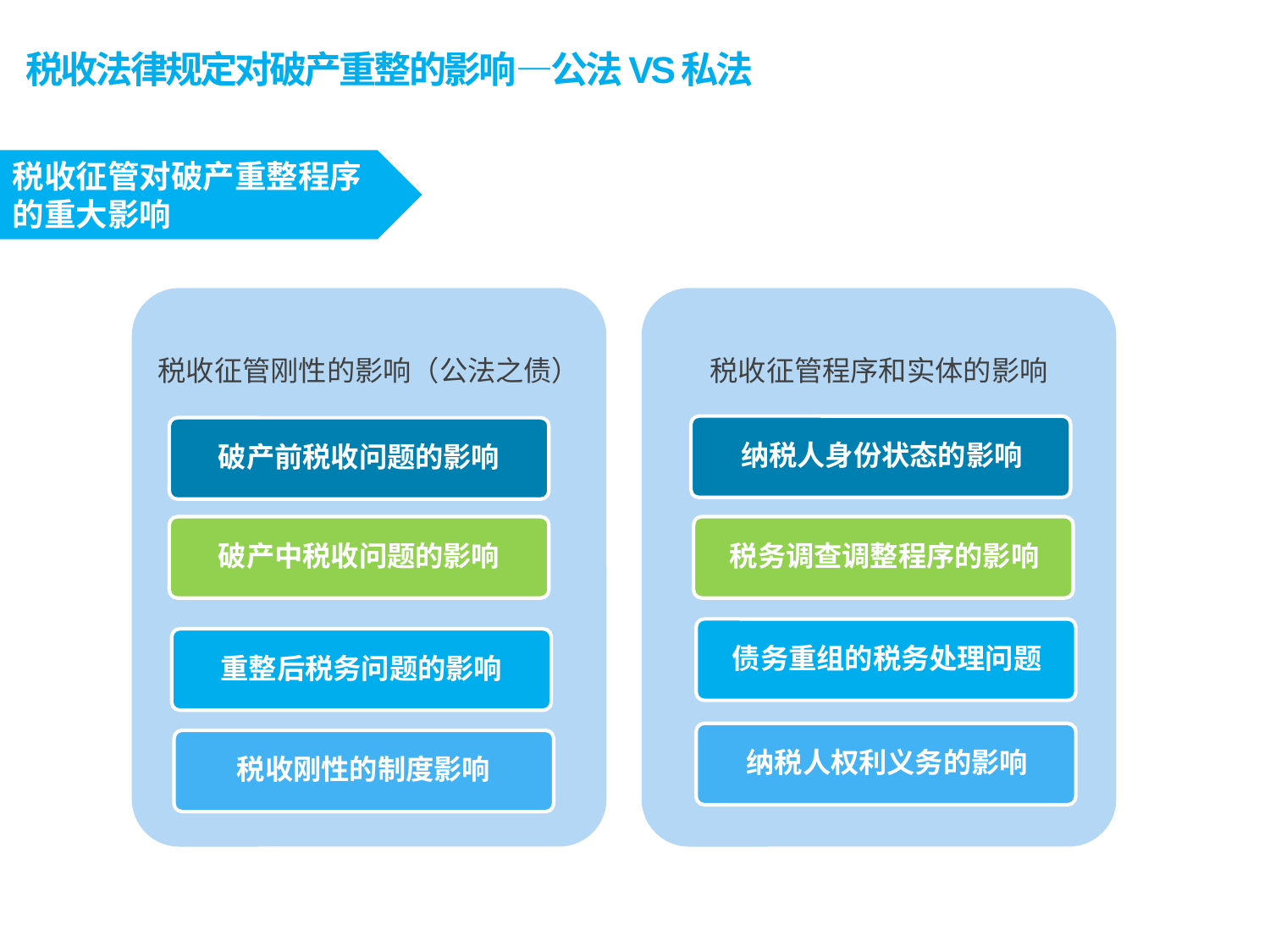

# 税收法律规定对破产重整的影响—公法VS私法
税收征管对破产重整程序的重大影响
税收征管刚性的影响（公法之债）
税收征管程序和实体的影响
纳税人身份状态的影响
税务调查调整程序的影响
债务重组的税务处理问题
纳税人权利义务的影响

破产前税收问题的影响

破产中税收问题的影响

重整后税务问题的影响

税收刚性的制度影响